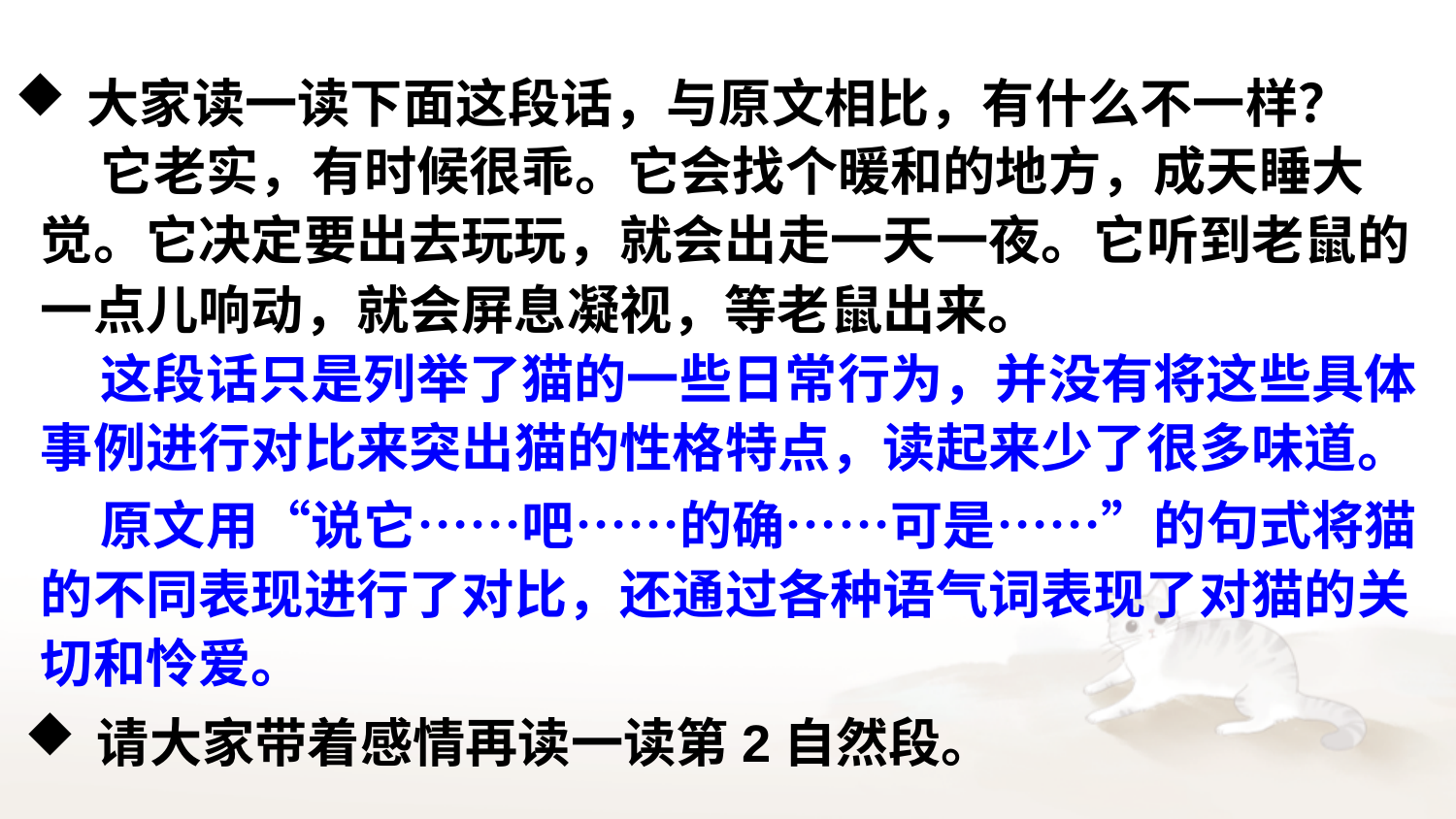

大家读一读下面这段话，与原文相比，有什么不一样？
    它老实，有时候很乖。它会找个暖和的地方，成天睡大觉。它决定要出去玩玩，就会出走一天一夜。它听到老鼠的一点儿响动，就会屏息凝视，等老鼠出来。
    这段话只是列举了猫的一些日常行为，并没有将这些具体事例进行对比来突出猫的性格特点，读起来少了很多味道。
    原文用“说它……吧……的确……可是……”的句式将猫的不同表现进行了对比，还通过各种语气词表现了对猫的关切和怜爱。
请大家带着感情再读一读第2自然段。